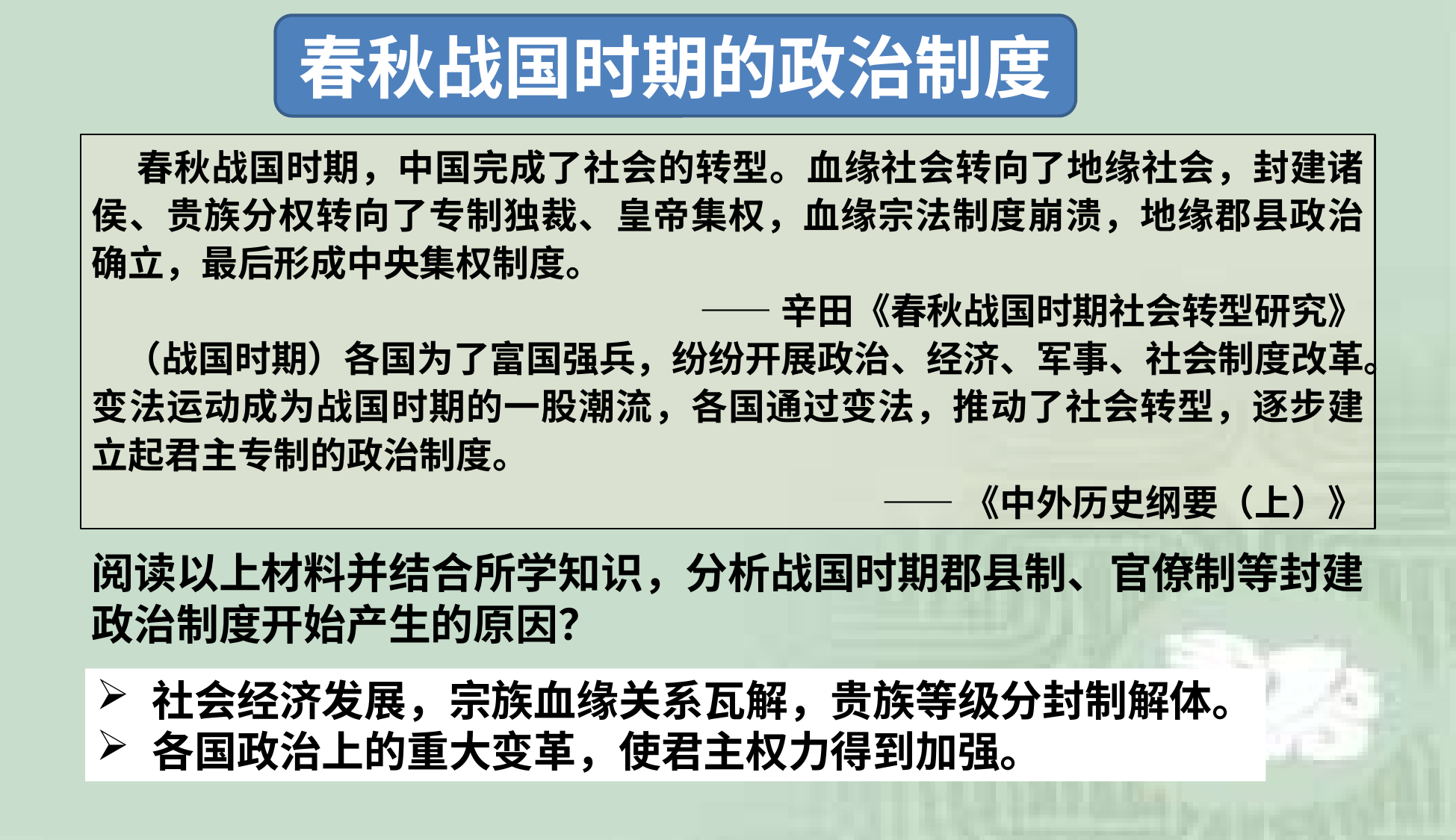

春秋战国时期的政治制度
    春秋战国时期，中国完成了社会的转型。血缘社会转向了地缘社会，封建诸侯、贵族分权转向了专制独裁、皇帝集权，血缘宗法制度崩溃，地缘郡县政治确立，最后形成中央集权制度。
——辛田《春秋战国时期社会转型研究》
   （战国时期）各国为了富国强兵，纷纷开展政治、经济、军事、社会制度改革。变法运动成为战国时期的一股潮流，各国通过变法，推动了社会转型，逐步建立起君主专制的政治制度。
——《中外历史纲要（上）》
阅读以上材料并结合所学知识，分析战国时期郡县制、官僚制等封建政治制度开始产生的原因？
社会经济发展，宗族血缘关系瓦解，贵族等级分封制解体。
各国政治上的重大变革，使君主权力得到加强。